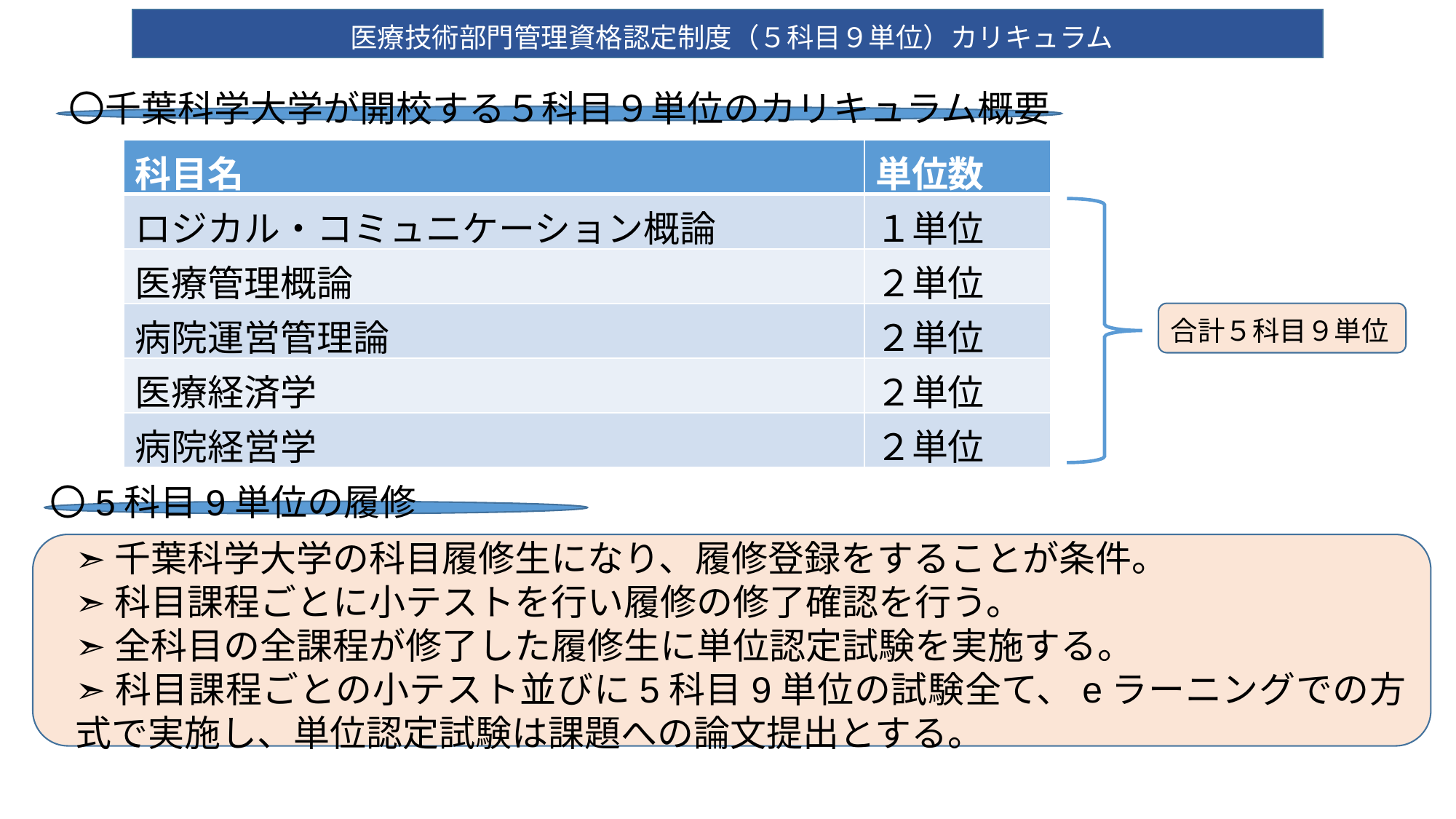

医療技術部門管理資格認定制度（５科目９単位）カリキュラム
〇千葉科学大学が開校する５科目９単位のカリキュラム概要

| 科目名 | 単位数 |
| --- | --- |
| ロジカル・コミュニケーション概論 | １単位 |
| 医療管理概論 | ２単位 |
| 病院運営管理論 | ２単位 |
| 医療経済学 | ２単位 |
| 病院経営学 | ２単位 |

合計５科目９単位
〇5科目9単位の履修

➣千葉科学大学の科目履修生になり、履修登録をすることが条件。
➣科目課程ごとに小テストを行い履修の修了確認を行う。
➣全科目の全課程が修了した履修生に単位認定試験を実施する。
➣科目課程ごとの小テスト並びに5科目9単位の試験全て、eラーニングでの方式で実施し、単位認定試験は課題への論文提出とする。